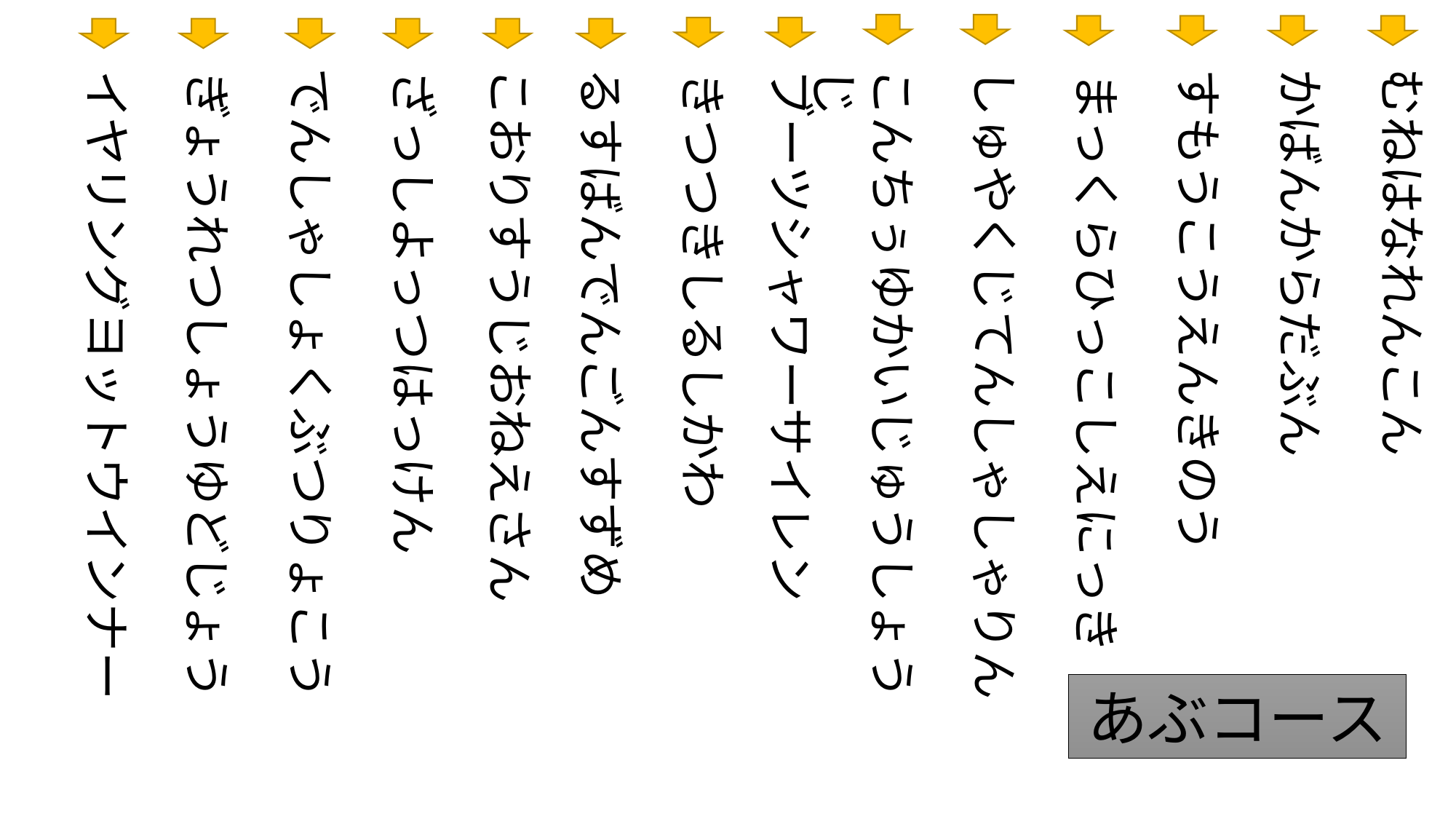

でんしゃしょくぶつりょこう
こおりすうじおねえさん
るすばんでんごんすずめ
こんちぅゆかいじゅうしょうじ
しゅやくじてんしゃしゃりん
むねはなれんこん
すもうこうえんきのう
かばんからだぶん
ブーツシャワーサイレン
イヤリングヨットウインナー
ざっしよっつはっけん
ぎょうれつしょうゆどじょう
きつつきしるしかわ
まっくらひっこしえにっき
あぶコース